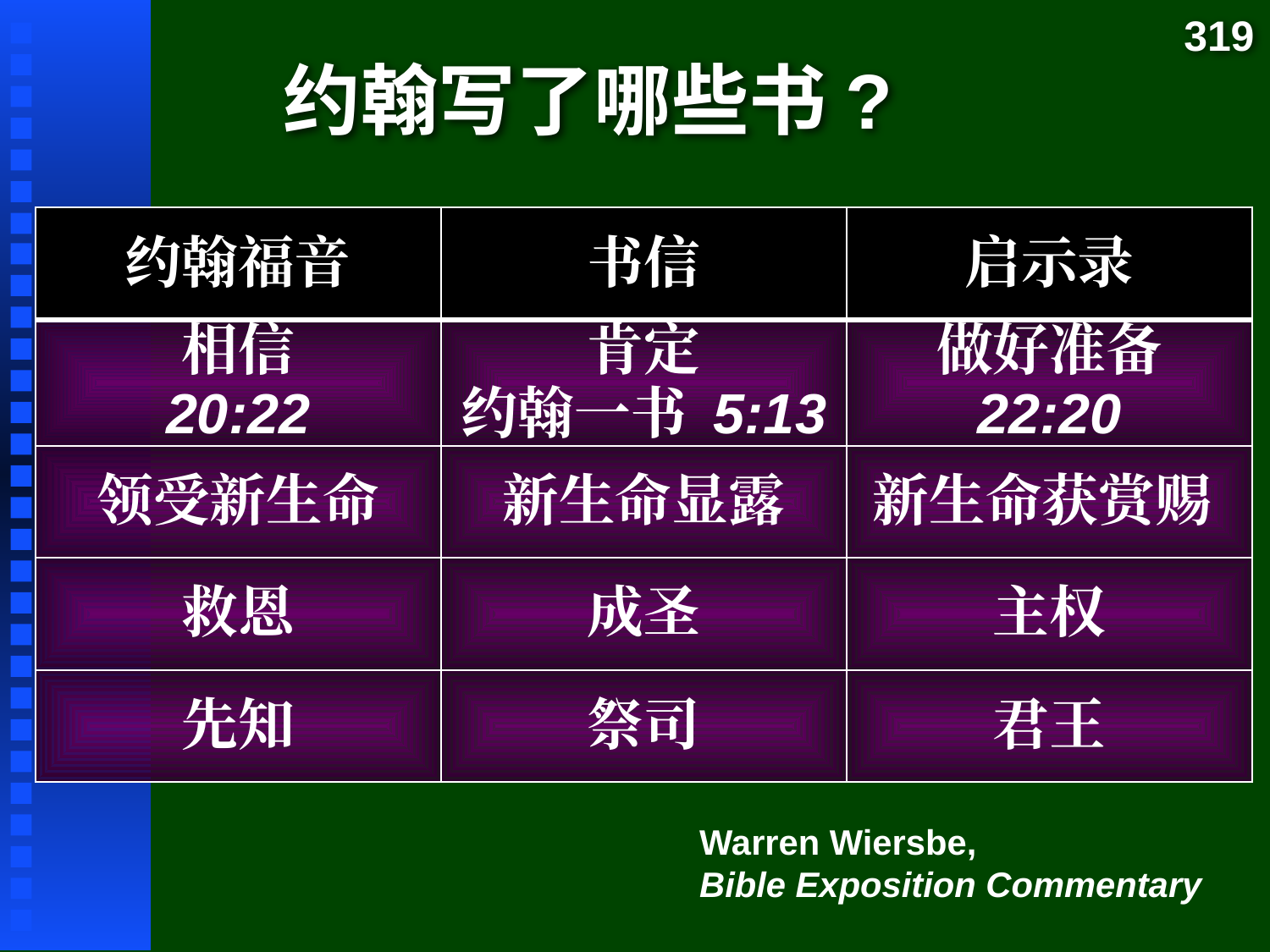

319
# 约翰写了哪些书?
| 约翰福音 | 书信 | 启示录 |
| --- | --- | --- |
| 相信 20:22 | 肯定 约翰一书 5:13 | 做好准备 22:20 |
| 领受新生命 | 新生命显露 | 新生命获赏赐 |
| 救恩 | 成圣 | 主权 |
| 先知 | 祭司 | 君王 |
Warren Wiersbe,
Bible Exposition Commentary